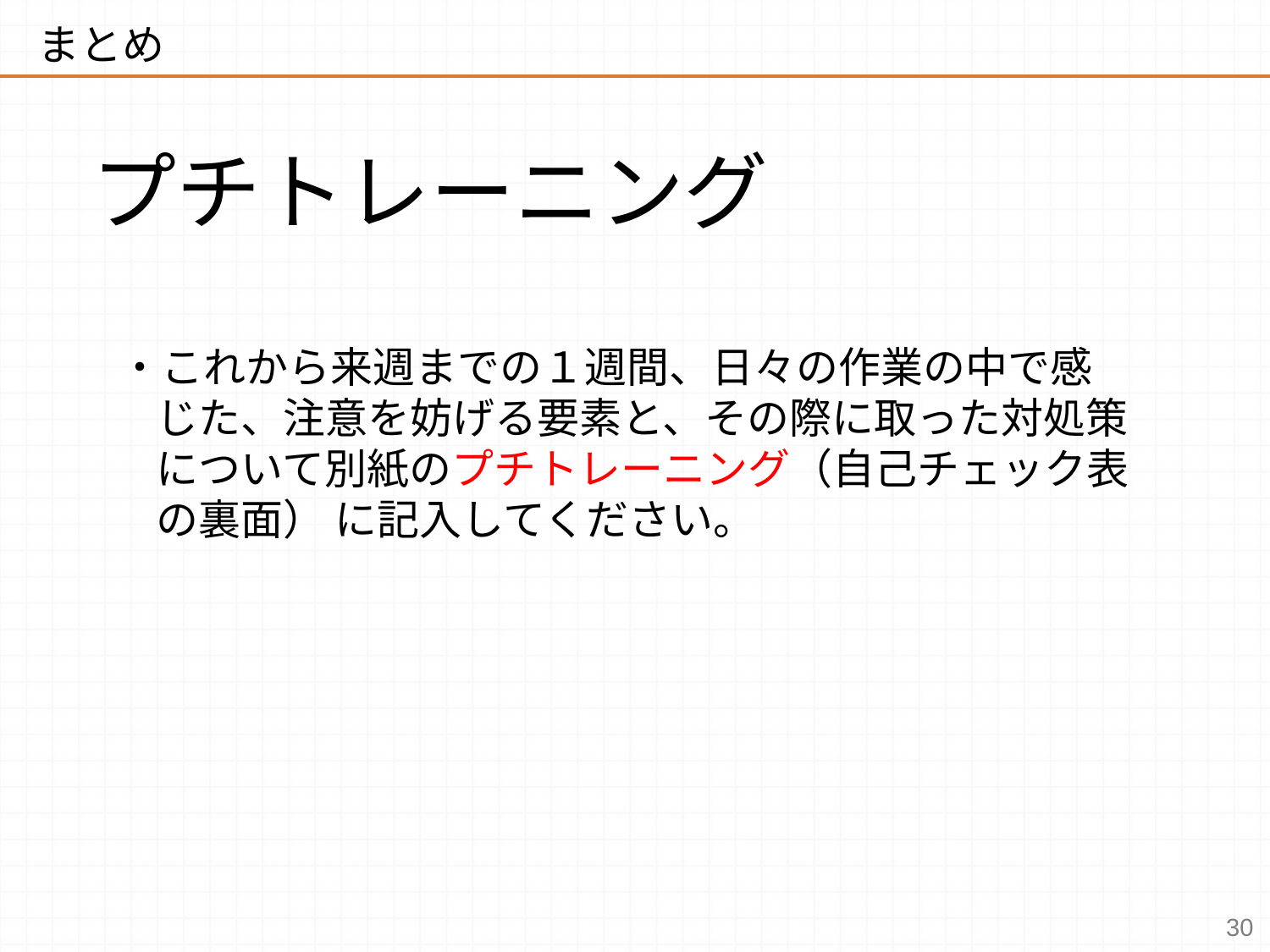

# まとめ
プチトレーニング

・これから来週までの１週間、日々の作業の中で感じた、注意を妨げる要素と、その際に取った対処策について別紙のプチトレーニング（自己チェック表の裏面） に記入してください。

30